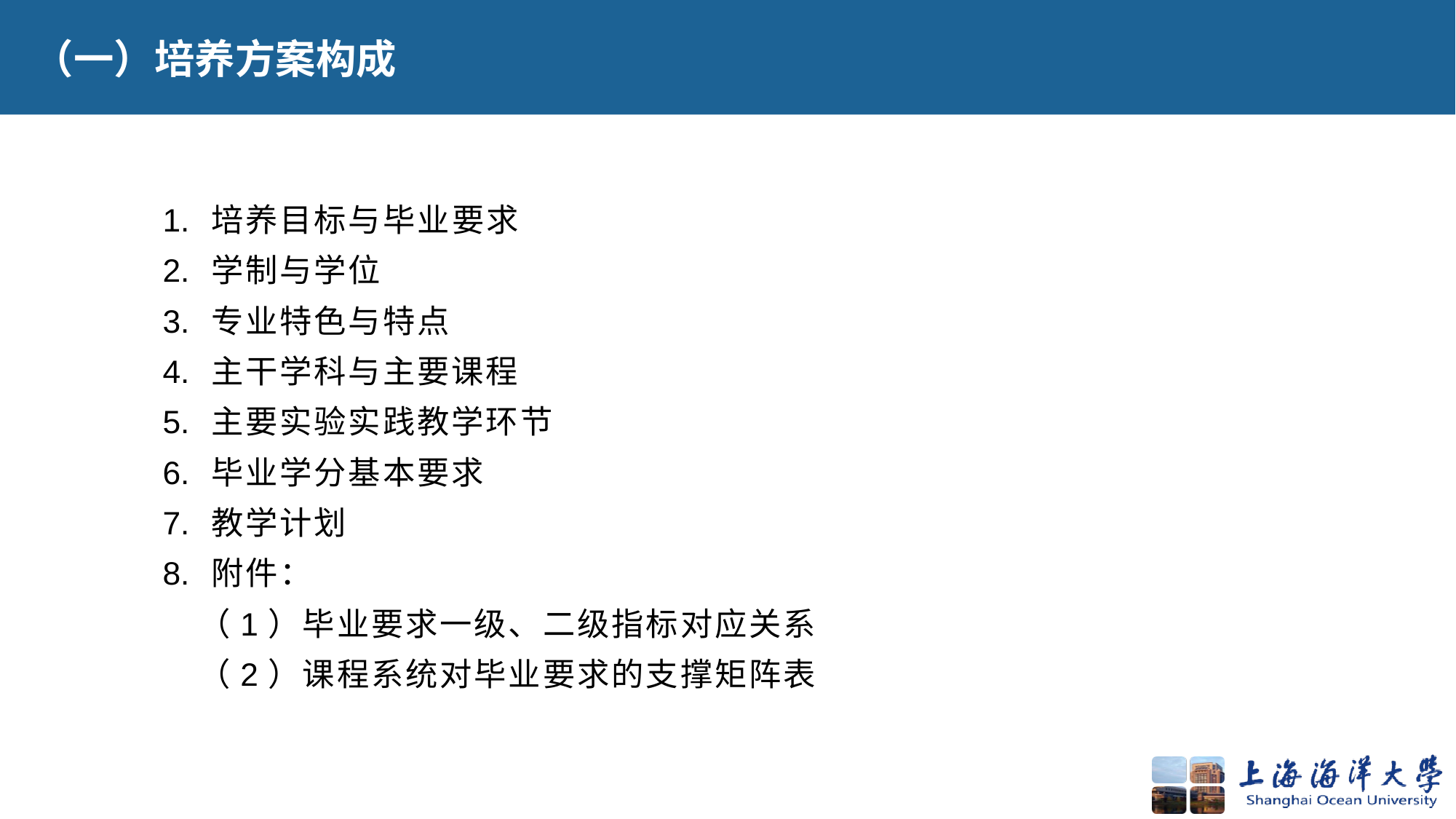

（一）培养方案构成
培养目标与毕业要求
学制与学位
专业特色与特点
主干学科与主要课程
主要实验实践教学环节
毕业学分基本要求
教学计划
附件：
   （1）毕业要求一级、二级指标对应关系
   （2）课程系统对毕业要求的支撑矩阵表